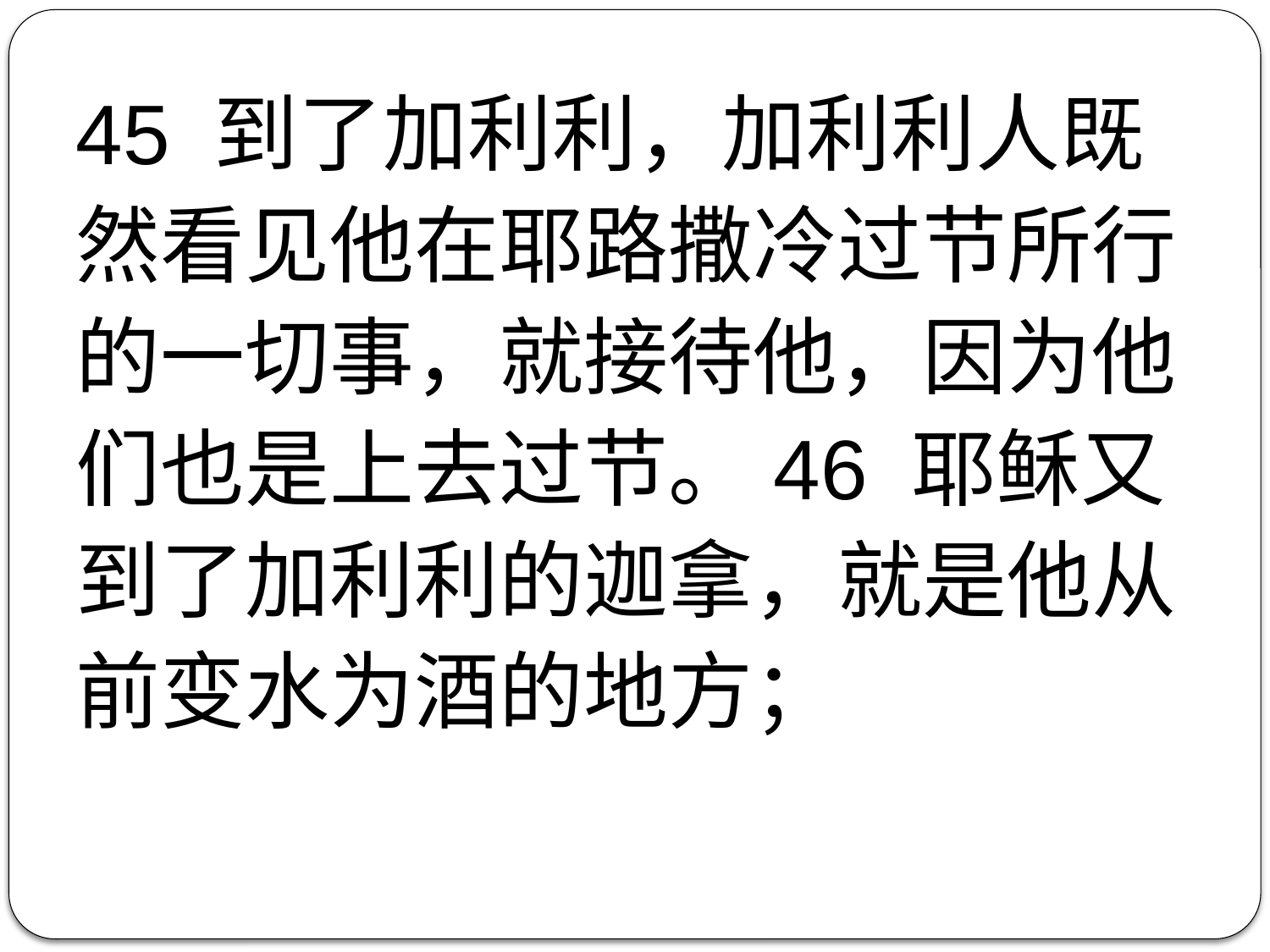

45 到了加利利，加利利人既然看见他在耶路撒冷过节所行的一切事，就接待他，因为他们也是上去过节。46 耶稣又到了加利利的迦拿，就是他从前变水为酒的地方；